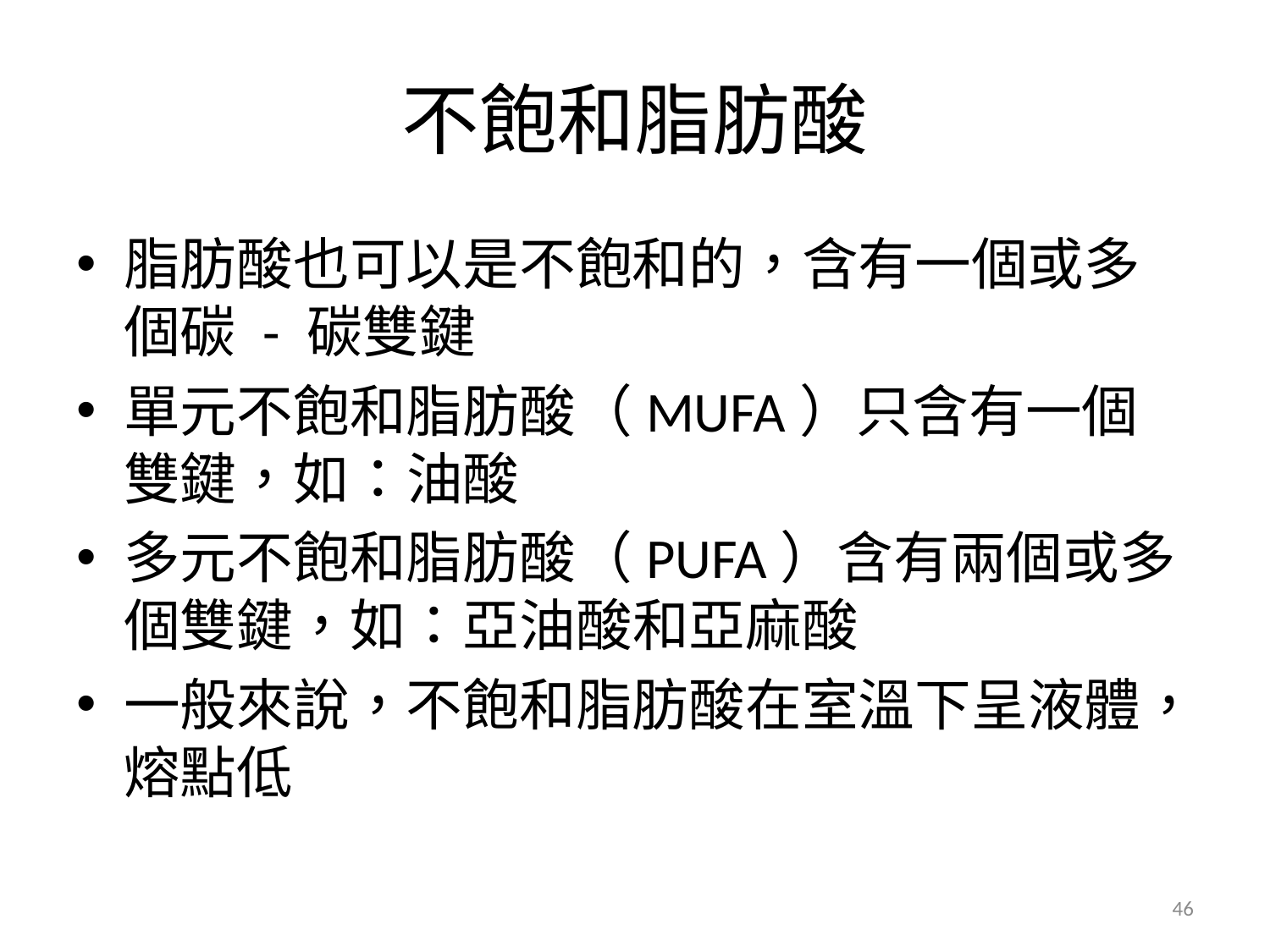

# 不飽和脂肪酸
脂肪酸也可以是不飽和的，含有一個或多個碳 - 碳雙鍵
單元不飽和脂肪酸（MUFA）只含有一個雙鍵，如：油酸
多元不飽和脂肪酸（PUFA）含有兩個或多個雙鍵，如：亞油酸和亞麻酸
一般來說，不飽和脂肪酸在室溫下呈液體，熔點低

46